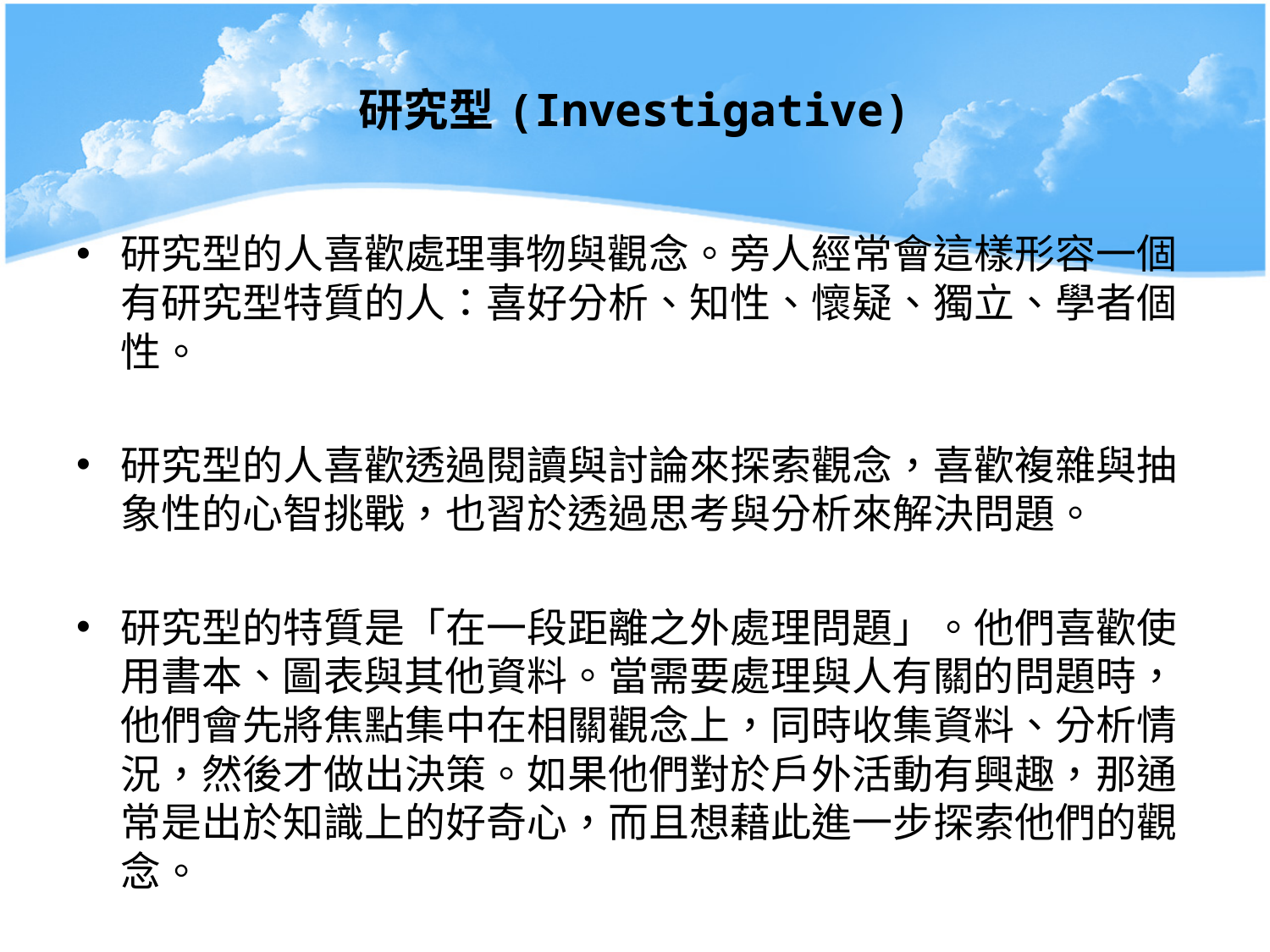

# 研究型 (Investigative)
研究型的人喜歡處理事物與觀念。旁人經常會這樣形容一個有研究型特質的人：喜好分析、知性、懷疑、獨立、學者個性。

研究型的人喜歡透過閱讀與討論來探索觀念，喜歡複雜與抽象性的心智挑戰，也習於透過思考與分析來解決問題。

研究型的特質是「在一段距離之外處理問題」。他們喜歡使用書本、圖表與其他資料。當需要處理與人有關的問題時，他們會先將焦點集中在相關觀念上，同時收集資料、分析情況，然後才做出決策。如果他們對於戶外活動有興趣，那通常是出於知識上的好奇心，而且想藉此進一步探索他們的觀念。